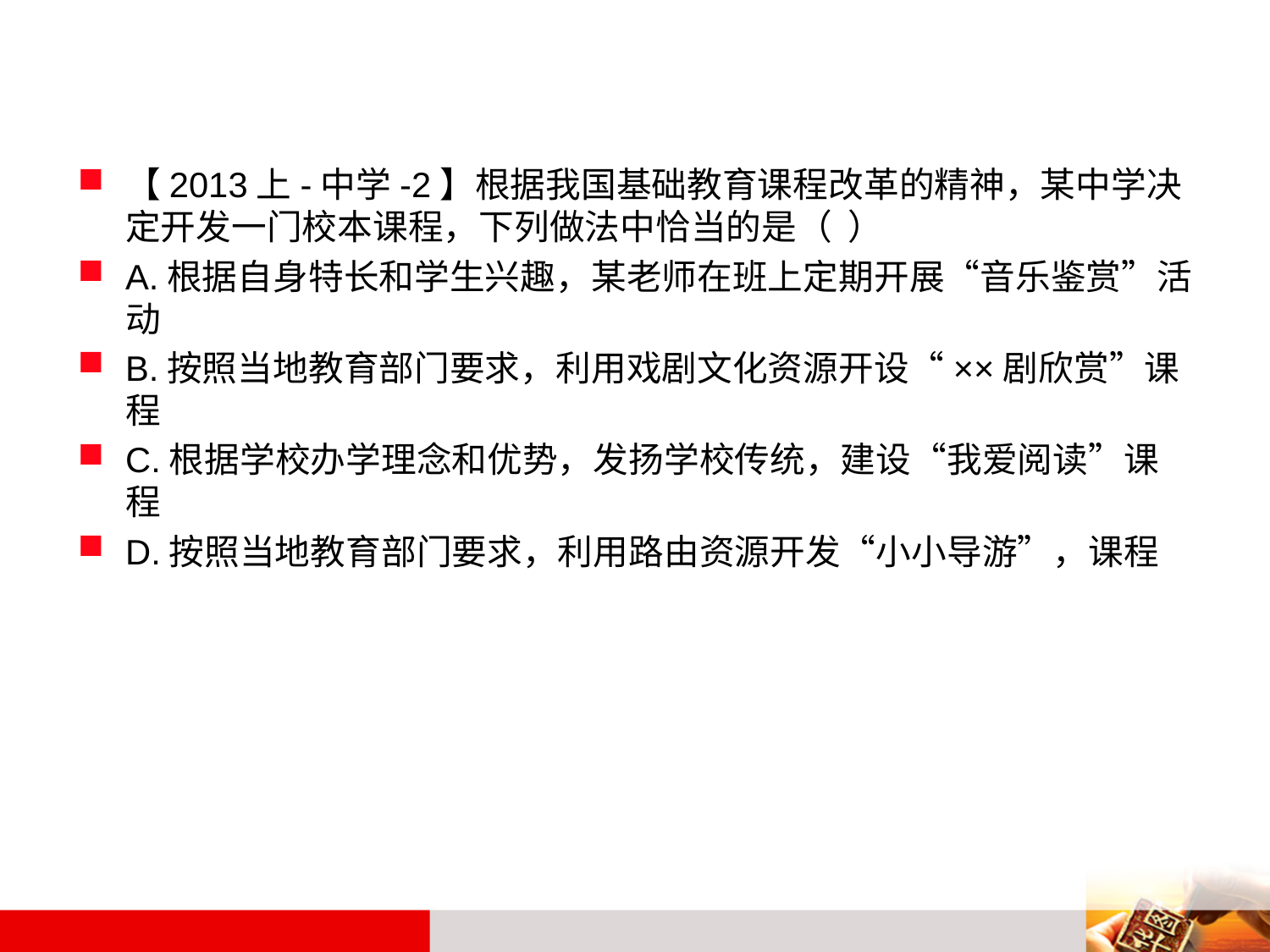

#
【2013上-中学-2】根据我国基础教育课程改革的精神，某中学决定开发一门校本课程，下列做法中恰当的是（  ）
A.根据自身特长和学生兴趣，某老师在班上定期开展“音乐鉴赏”活动
B.按照当地教育部门要求，利用戏剧文化资源开设“××剧欣赏”课程
C.根据学校办学理念和优势，发扬学校传统，建设“我爱阅读”课程
D.按照当地教育部门要求，利用路由资源开发“小小导游”，课程